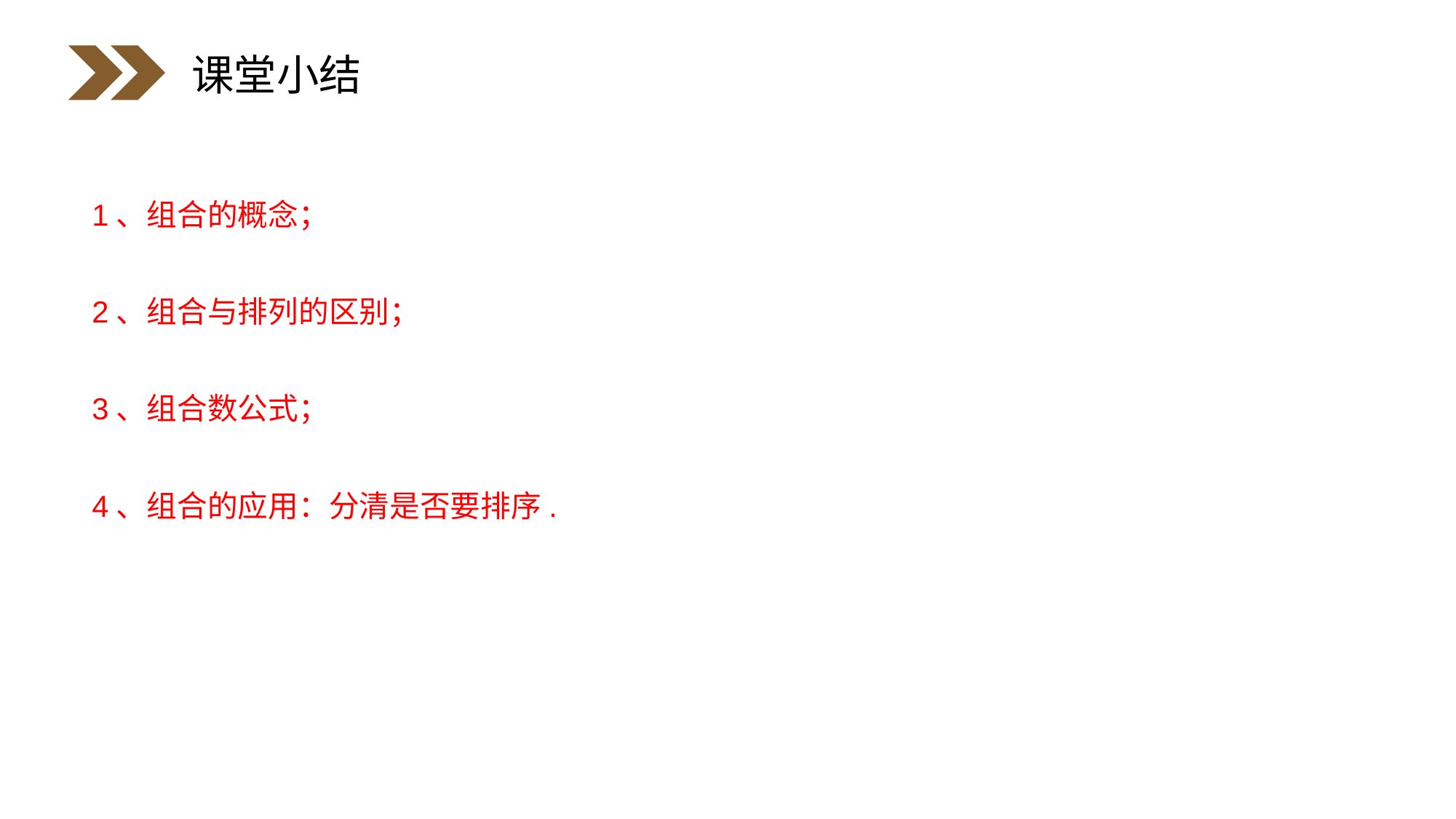

课堂小结
    1、组合的概念；
    2、组合与排列的区别；
    3、组合数公式；
    4、组合的应用：分清是否要排序.